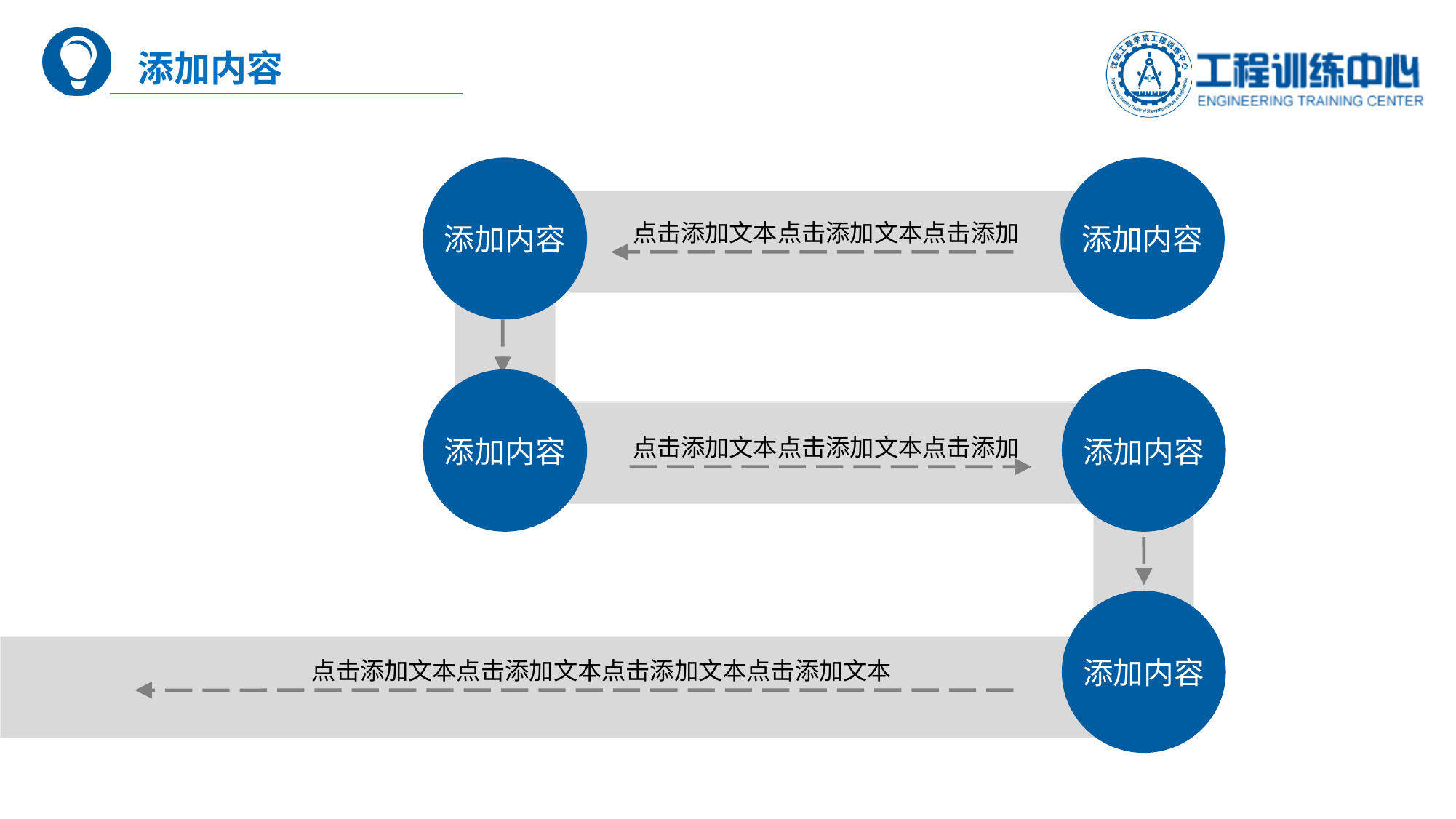

添加内容

添加内容
添加内容

点击添加文本点击添加文本点击添加

添加内容
添加内容

点击添加文本点击添加文本点击添加

添加内容
点击添加文本点击添加文本点击添加文本点击添加文本